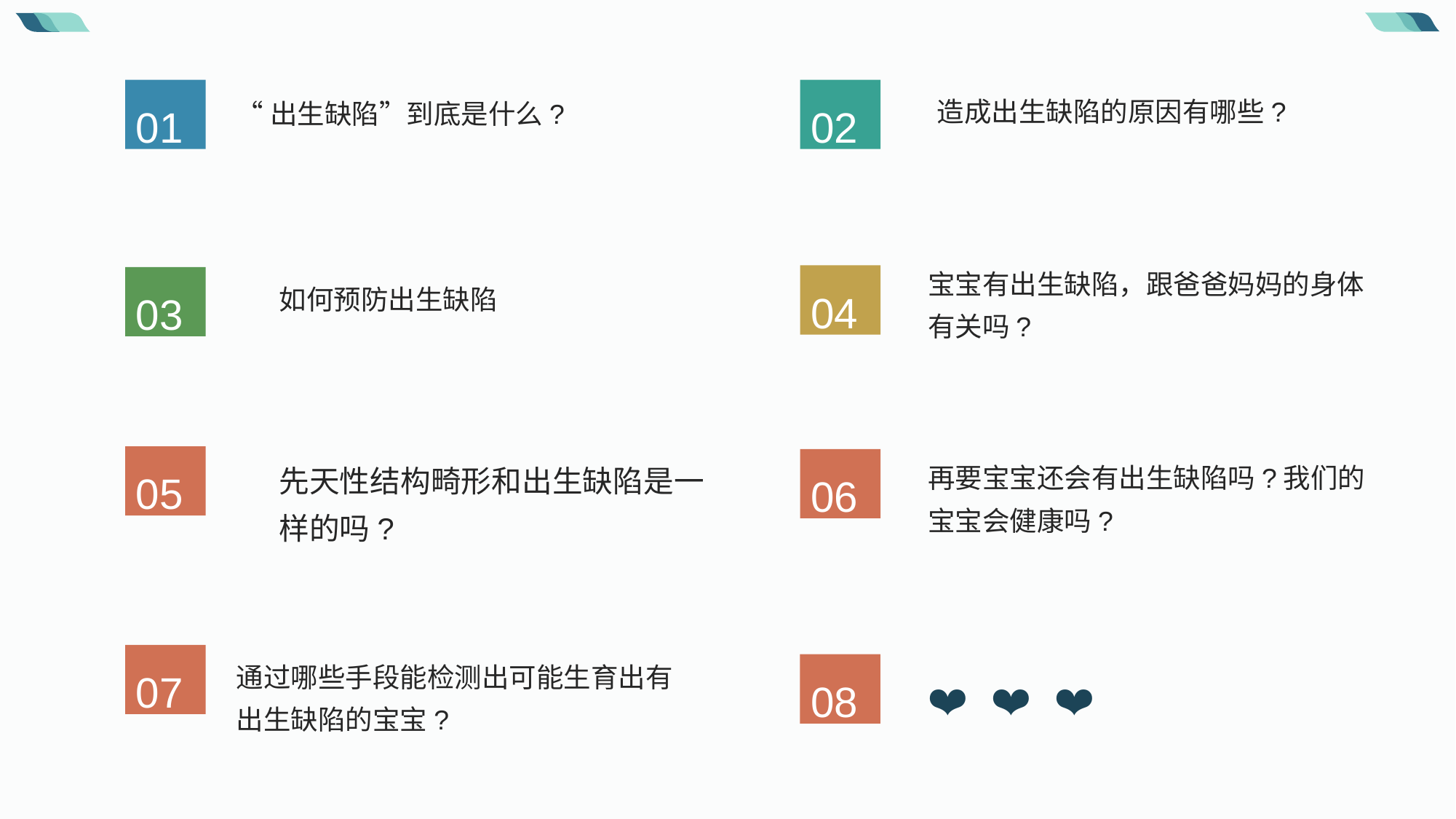

造成出生缺陷的原因有哪些?
02
01
“出生缺陷”到底是什么?
宝宝有出生缺陷，跟爸爸妈妈的身体有关吗?
04
03
如何预防出生缺陷
再要宝宝还会有出生缺陷吗?我们的宝宝会健康吗?
先天性结构畸形和出生缺陷是一样的吗?
05
06
07
通过哪些手段能检测出可能生育出有出生缺陷的宝宝?
❤  ❤  ❤

08